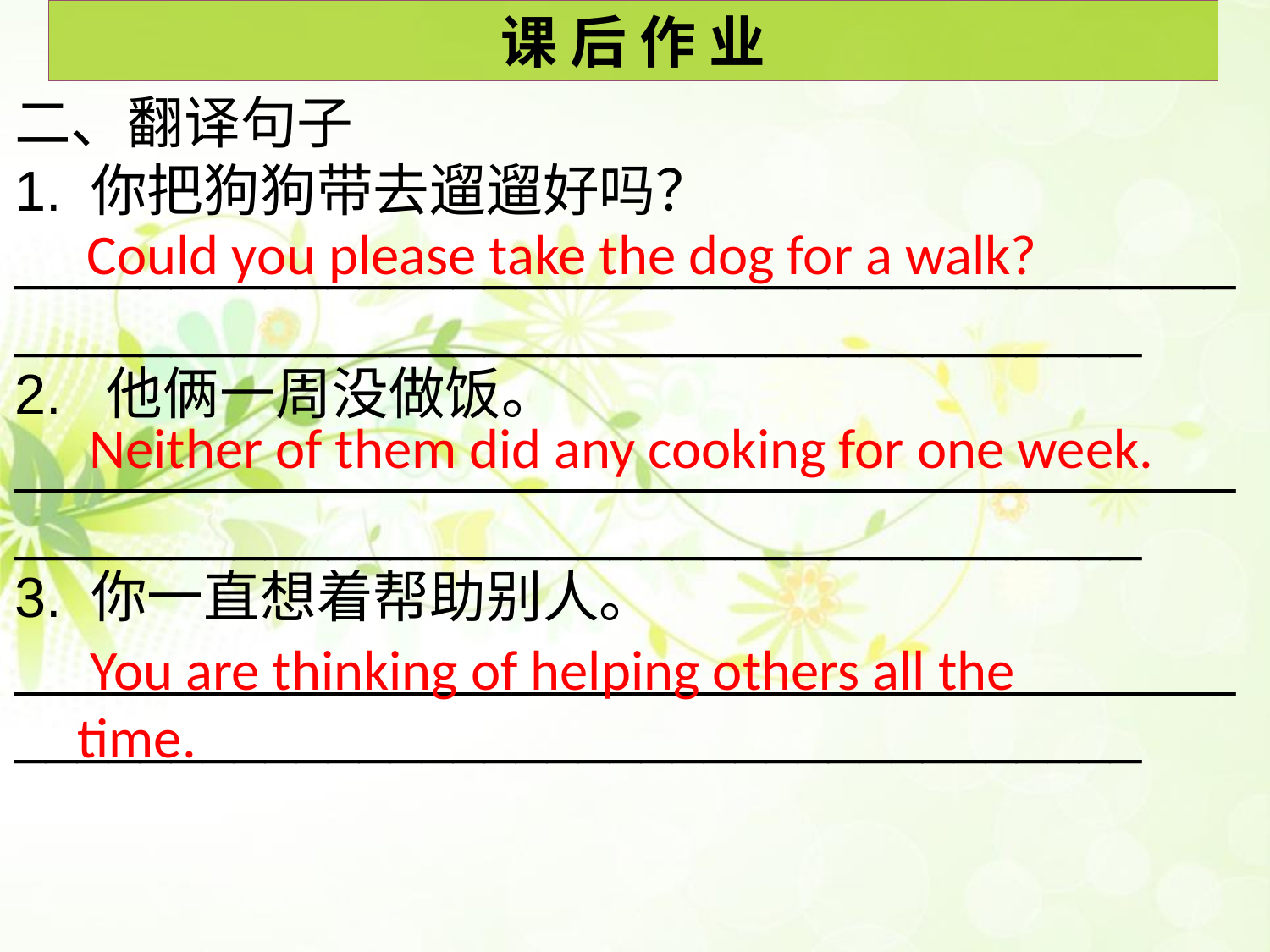

课 后 作 业
二、翻译句子
1. 你把狗狗带去遛遛好吗？
___________________________________________________________________________
2.  他俩一周没做饭。
___________________________________________________________________________
3. 你一直想着帮助别人。
___________________________________________________________________________
Could you please take the dog for a walk?
Neither of them did any cooking for one week.
 You are thinking of helping others all the time.